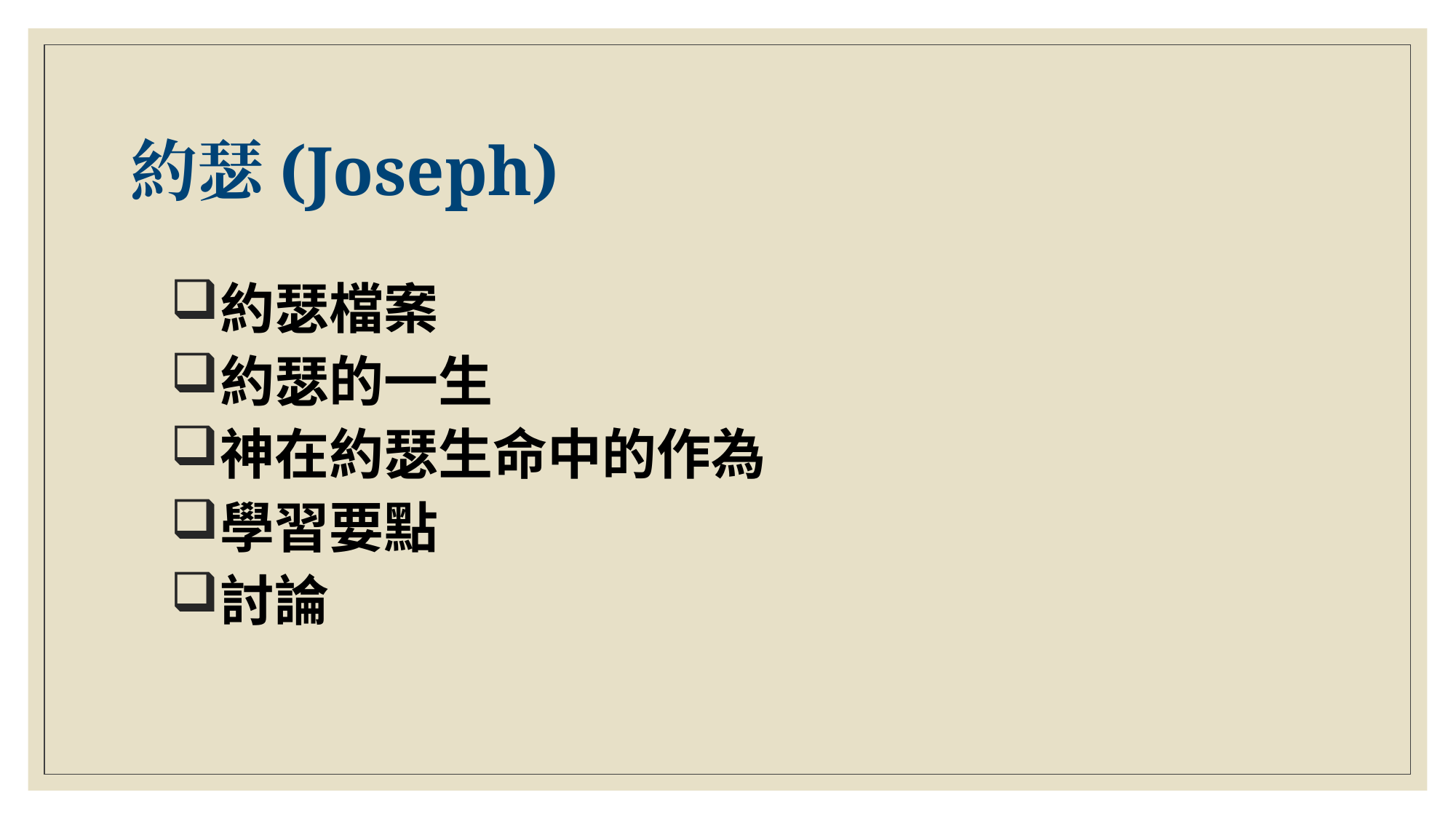

# 約瑟(Joseph)

約瑟檔案
約瑟的一生
神在約瑟生命中的作為
學習要點
討論